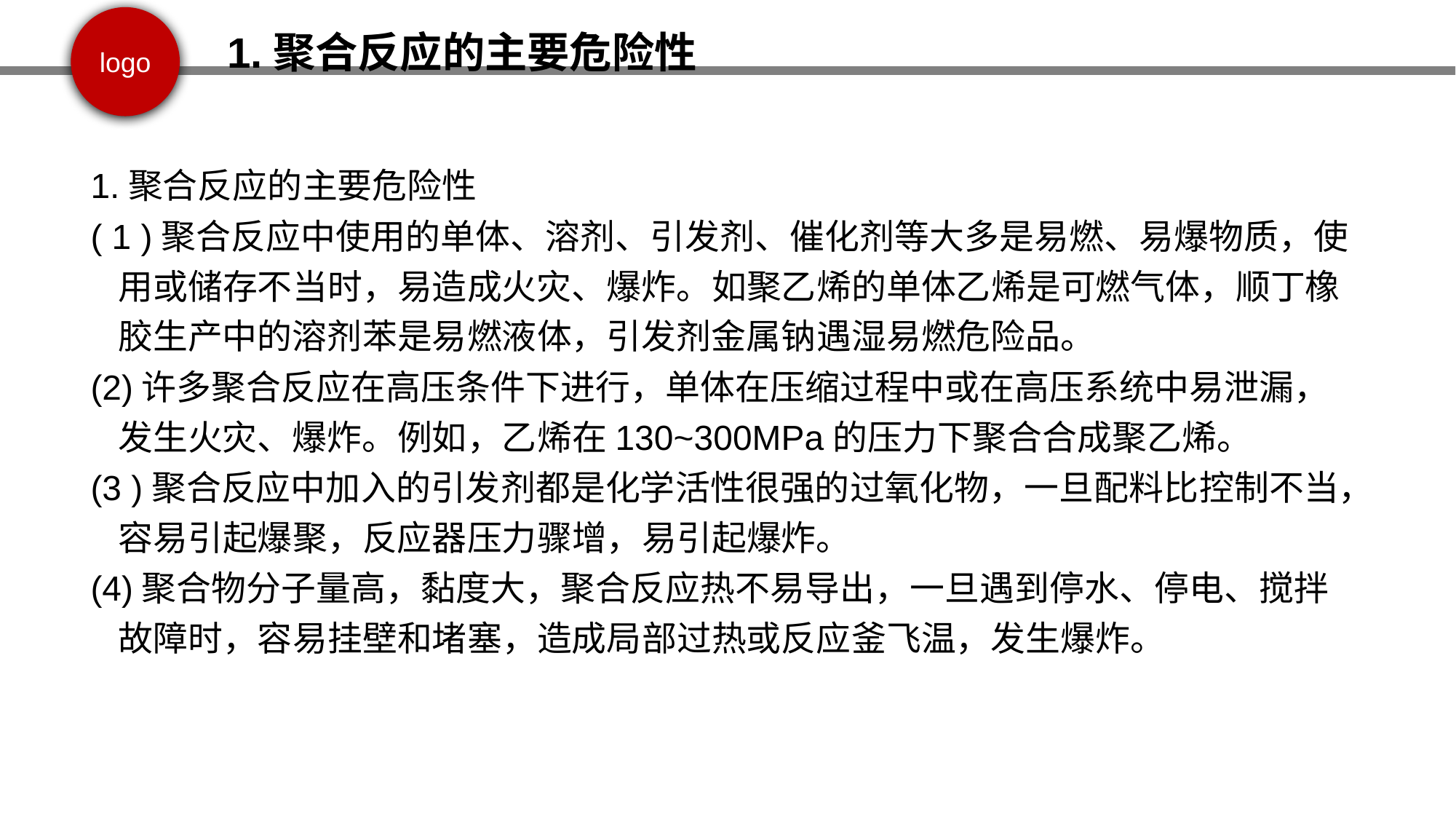

1.聚合反应的主要危险性
1.聚合反应的主要危险性
( 1 )聚合反应中使用的单体、溶剂、引发剂、催化剂等大多是易燃、易爆物质，使用或储存不当时，易造成火灾、爆炸。如聚乙烯的单体乙烯是可燃气体，顺丁橡胶生产中的溶剂苯是易燃液体，引发剂金属钠遇湿易燃危险品。
(2)许多聚合反应在高压条件下进行，单体在压缩过程中或在高压系统中易泄漏，发生火灾、爆炸。例如，乙烯在130~300MPa的压力下聚合合成聚乙烯。
(3 )聚合反应中加入的引发剂都是化学活性很强的过氧化物，一旦配料比控制不当，容易引起爆聚，反应器压力骤增，易引起爆炸。
(4)聚合物分子量高，黏度大，聚合反应热不易导出，一旦遇到停水、停电、搅拌故障时，容易挂壁和堵塞，造成局部过热或反应釜飞温，发生爆炸。